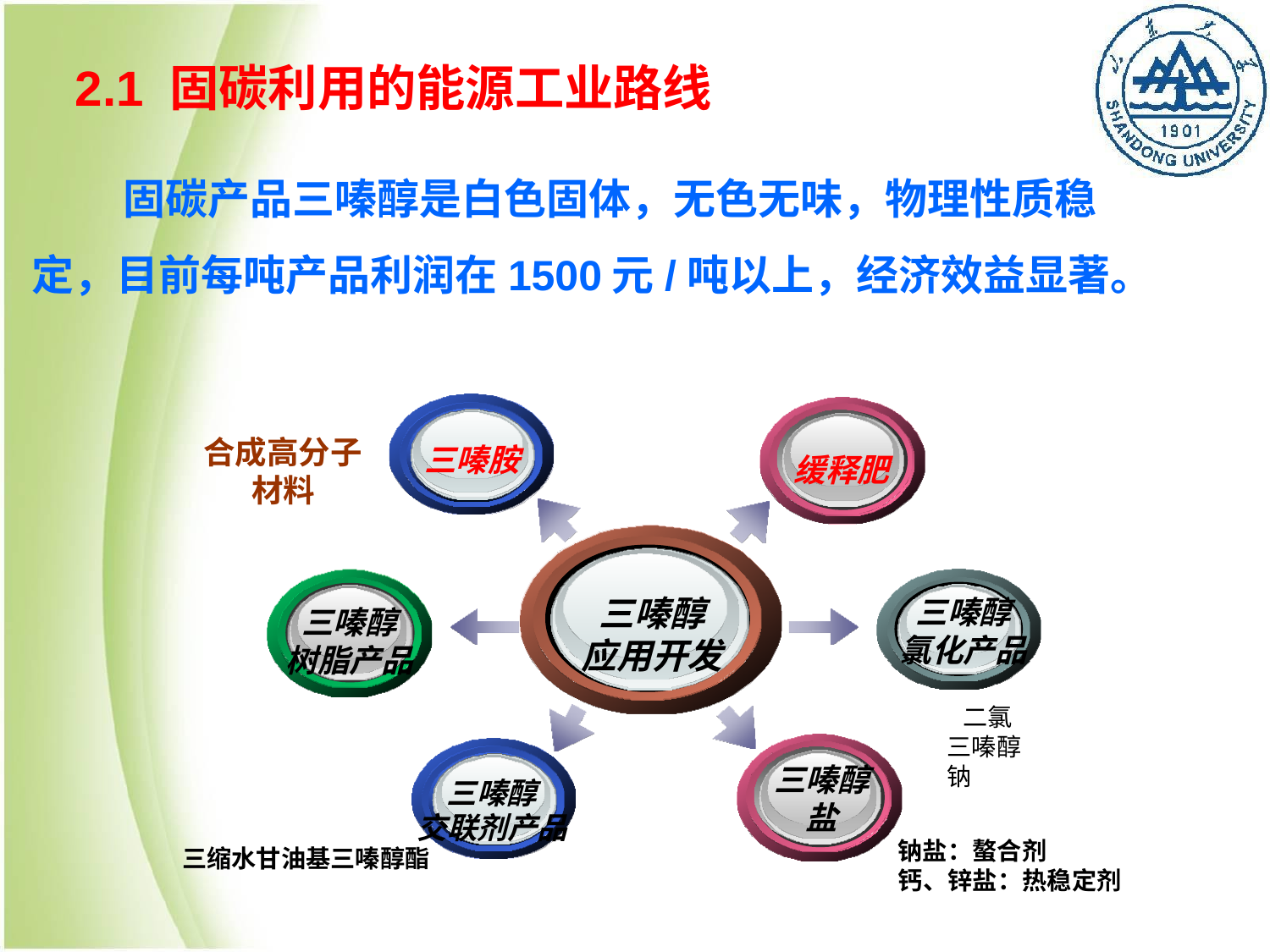

# 2.1 固碳利用的能源工业路线
 固碳产品三嗪醇是白色固体，无色无味，物理性质稳定，目前每吨产品利润在1500元/吨以上，经济效益显著。

合成高分子材料
三嗪胺
缓释肥

三嗪醇应用开发
三嗪醇氯化产品
二氯三嗪醇钠

三嗪醇
树脂产品

三嗪醇盐
三嗪醇
交联剂产品
三缩水甘油基三嗪醇酯
钠盐：螯合剂
钙、锌盐：热稳定剂